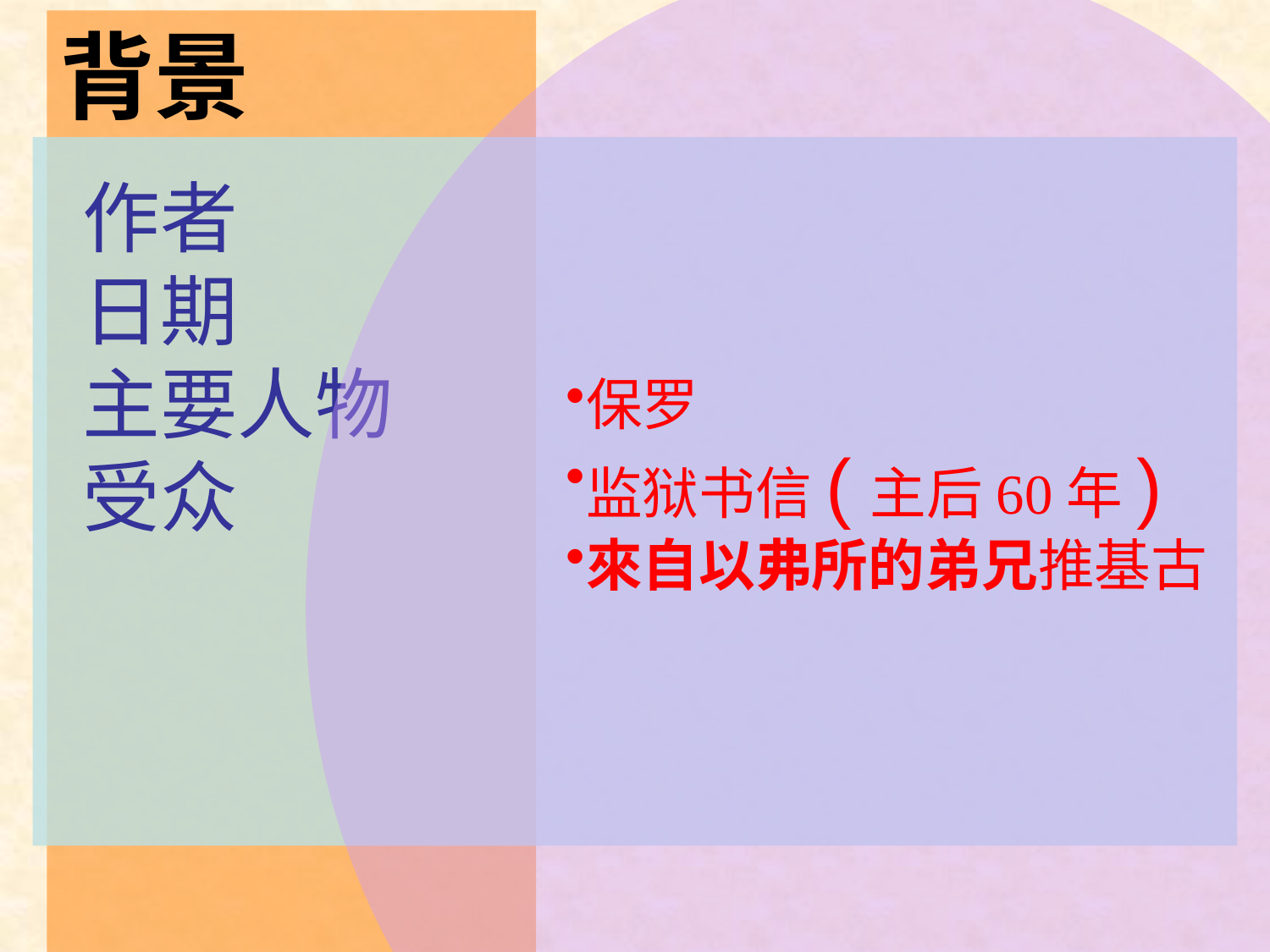

背景

作者
日期
主要人物
受众

保罗
监狱书信(主后60年)
來自以弗所的弟兄推基古